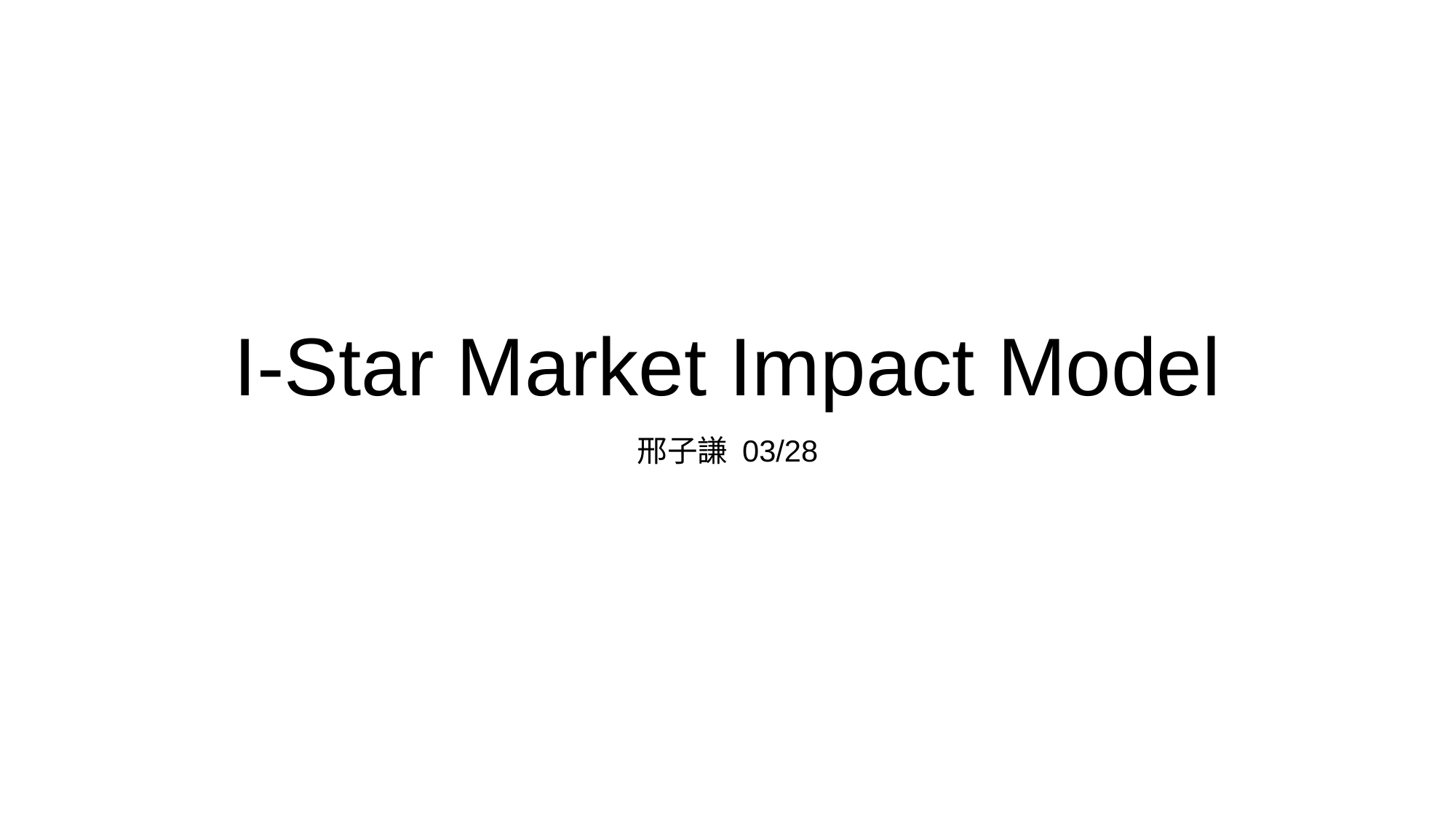

# I-Star Market Impact Model
邢子謙 03/28